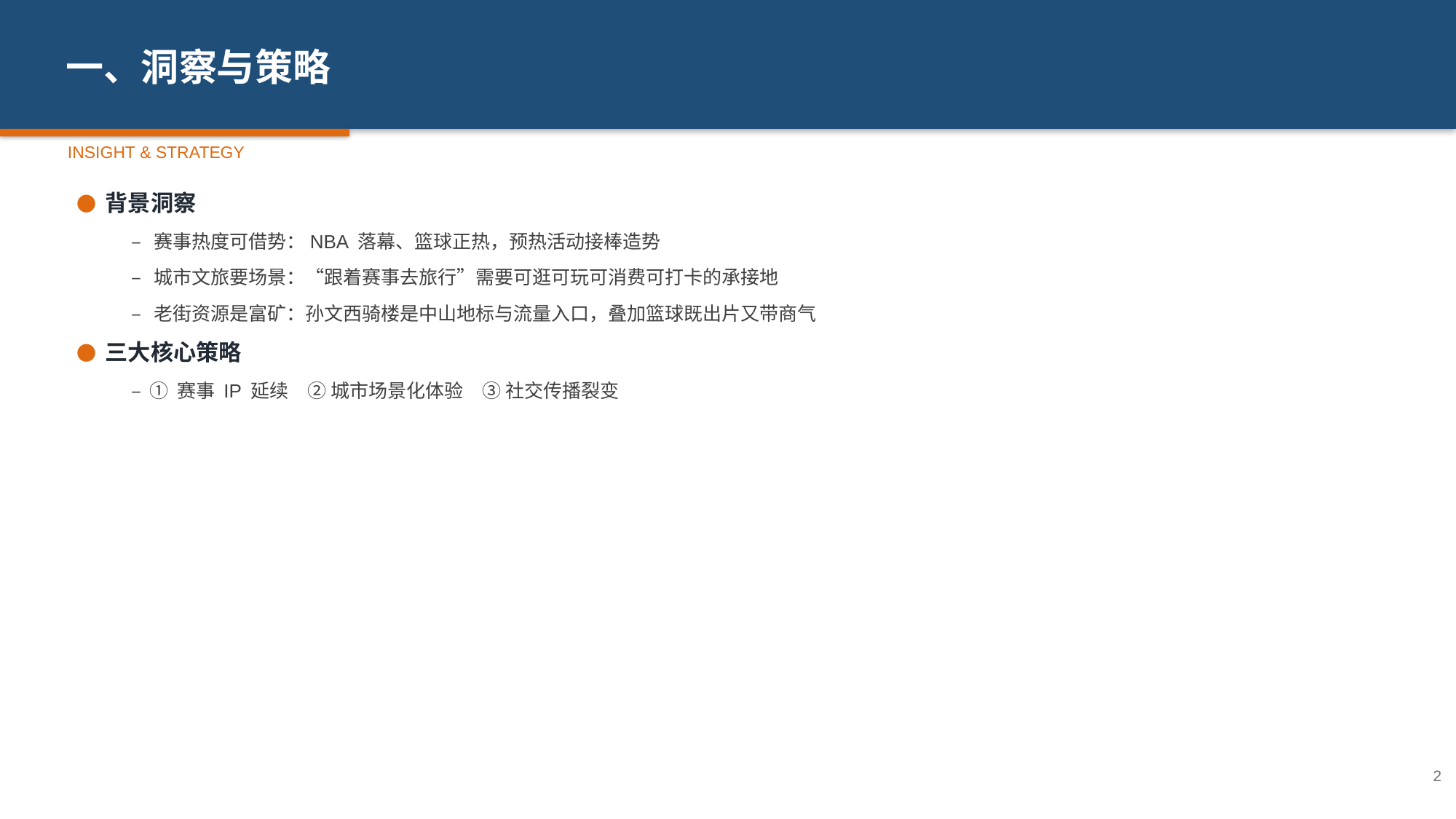

一、洞察与策略

INSIGHT & STRATEGY
● 背景洞察
–  赛事热度可借势：NBA 落幕、篮球正热，预热活动接棒造势
–  城市文旅要场景：“跟着赛事去旅行”需要可逛可玩可消费可打卡的承接地
–  老街资源是富矿：孙文西骑楼是中山地标与流量入口，叠加篮球既出片又带商气
● 三大核心策略
–  ① 赛事 IP 延续　② 城市场景化体验　③ 社交传播裂变
2